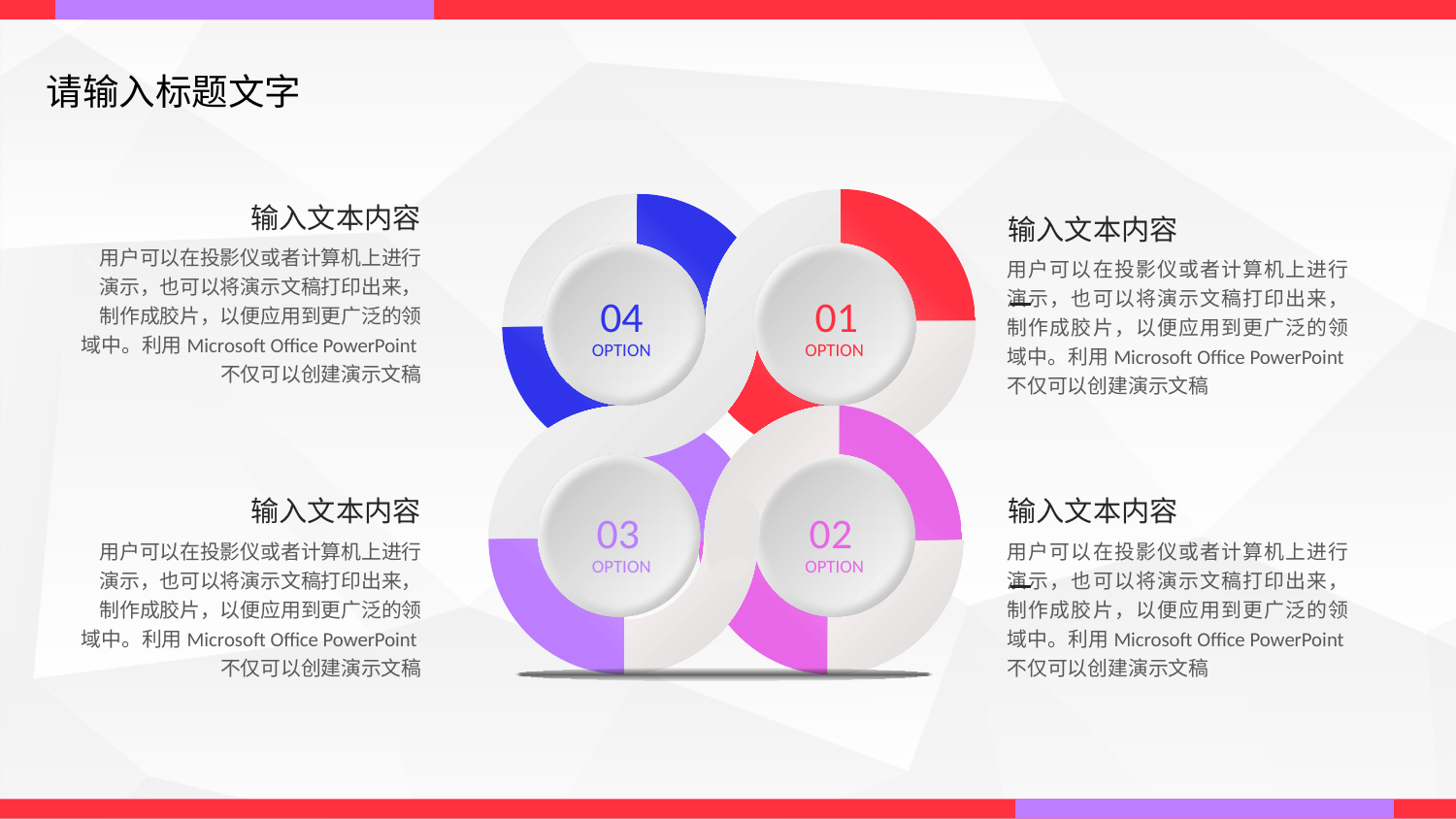

请输入标题文字

输入文本内容
输入文本内容
用户可以在投影仪或者计算机上进行演示，也可以将演示文稿打印出来，制作成胶片，以便应用到更广泛的领域中。利用Microsoft Office PowerPoint不仅可以创建演示文稿

用户可以在投影仪或者计算机上进行演示，也可以将演示文稿打印出来，制作成胶片，以便应用到更广泛的领域中。利用Microsoft Office PowerPoint不仅可以创建演示文稿
04
01

OPTION
OPTION

输入文本内容
输入文本内容
03
02
用户可以在投影仪或者计算机上进行演示，也可以将演示文稿打印出来，制作成胶片，以便应用到更广泛的领域中。利用Microsoft Office PowerPoint不仅可以创建演示文稿
用户可以在投影仪或者计算机上进行演示，也可以将演示文稿打印出来，制作成胶片，以便应用到更广泛的领域中。利用Microsoft Office PowerPoint不仅可以创建演示文稿

OPTION
OPTION